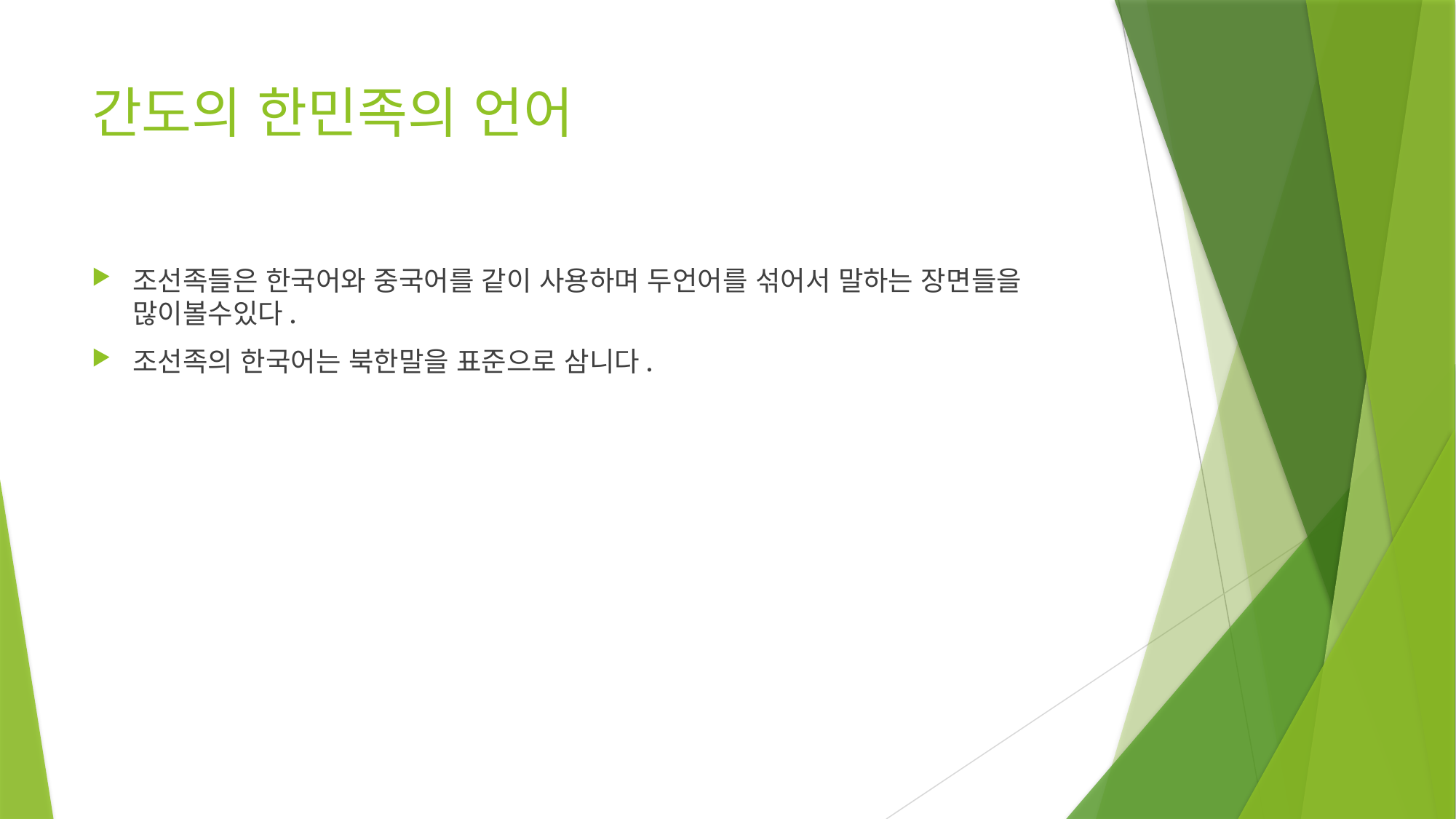

# 간도의 한민족의 언어
조선족들은 한국어와 중국어를 같이 사용하며 두언어를 섞어서 말하는 장면들을 많이볼수있다.
조선족의 한국어는 북한말을 표준으로 삼니다.